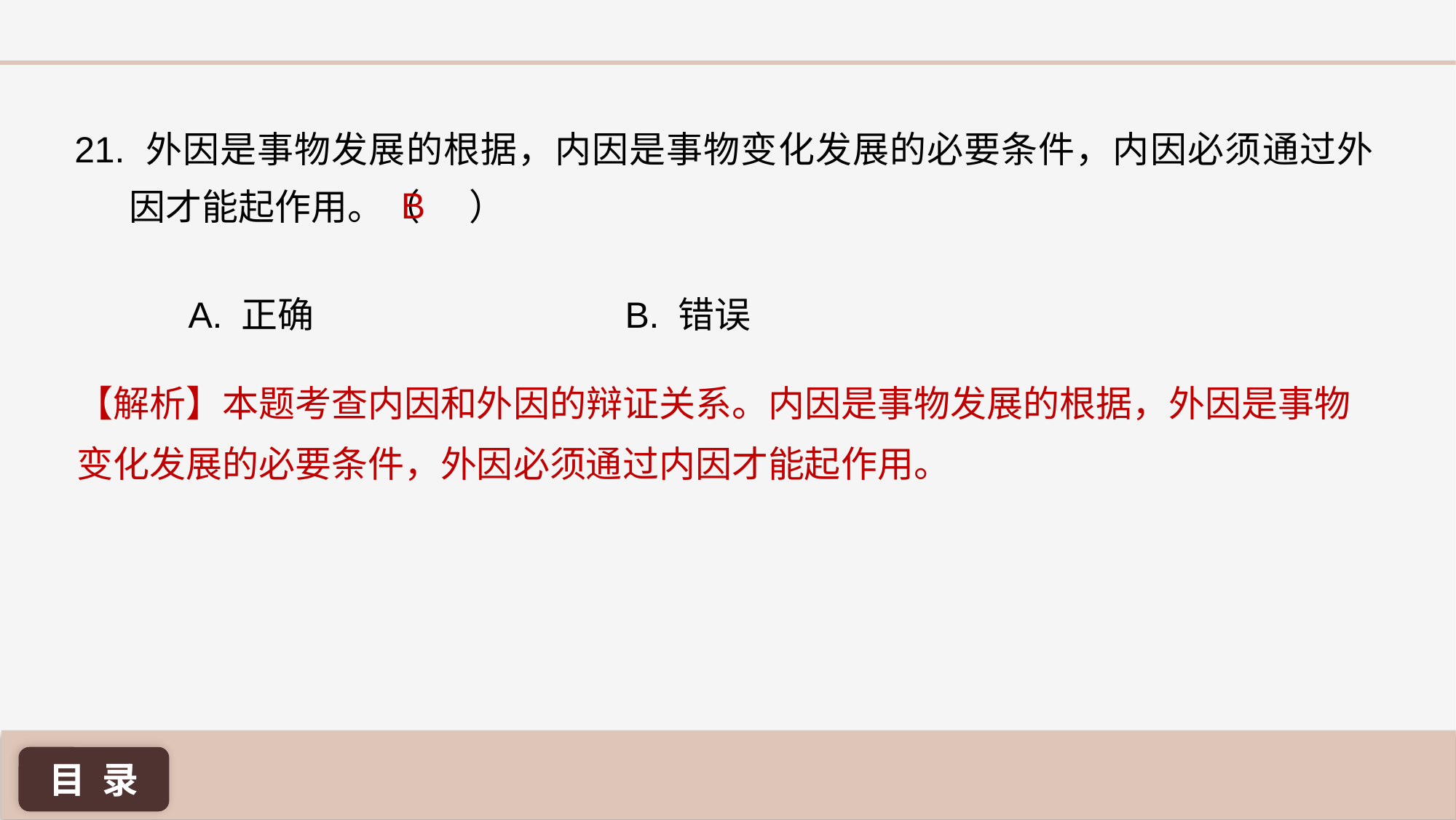

21. 外因是事物发展的根据，内因是事物变化发展的必要条件，内因必须通过外因才能起作用。（      ）
B
A. 正确 			B. 错误
【解析】本题考查内因和外因的辩证关系。内因是事物发展的根据，外因是事物变化发展的必要条件，外因必须通过内因才能起作用。